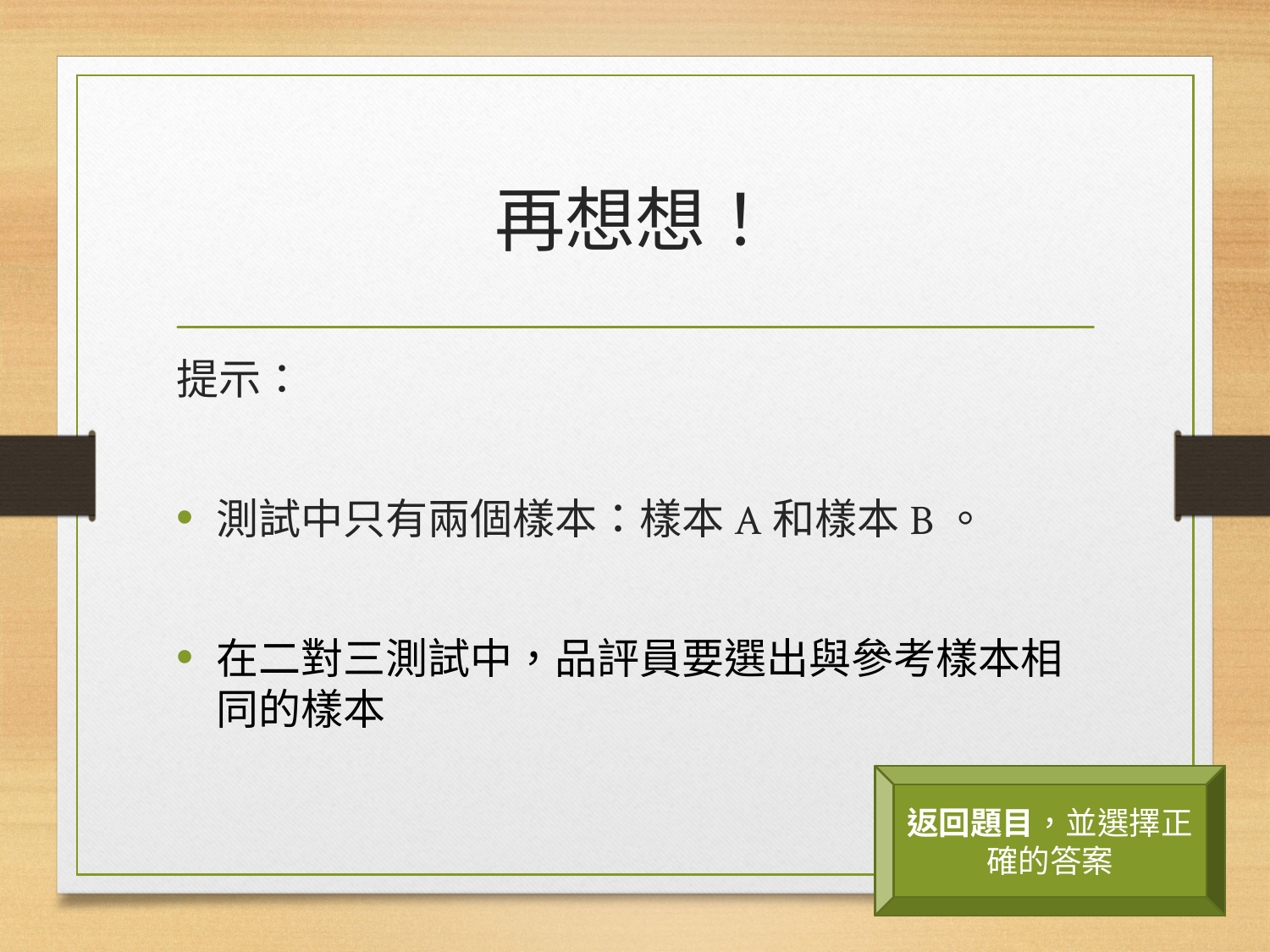

# 再想想！
提示：

測試中只有兩個樣本：樣本A和樣本B。

在二對三測試中，品評員要選出與參考樣本相同的樣本
返回題目，並選擇正確的答案